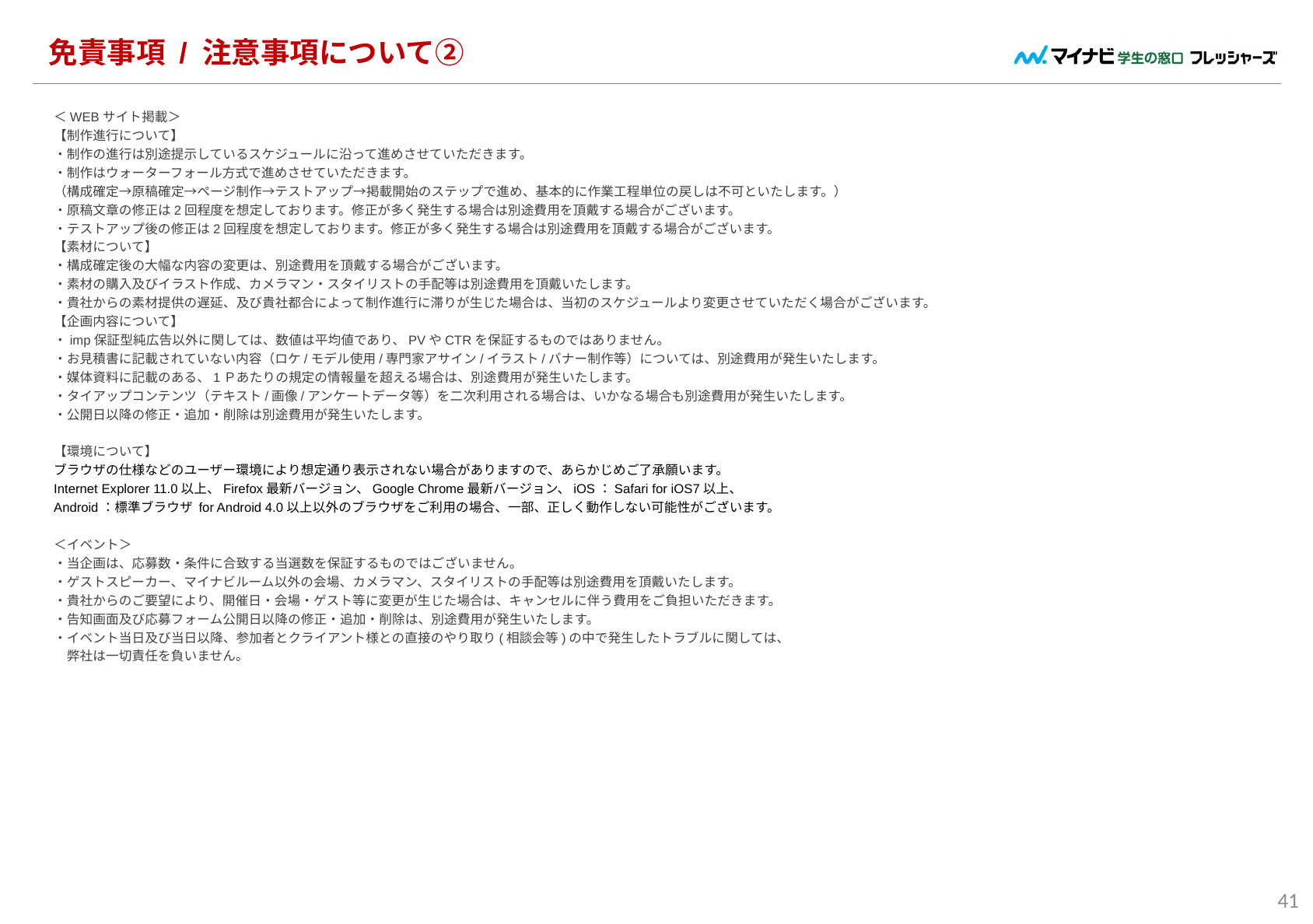

# 免責事項 / 注意事項について②
＜WEBサイト掲載＞
【制作進行について】
・制作の進行は別途提示しているスケジュールに沿って進めさせていただきます。
・制作はウォーターフォール方式で進めさせていただきます。
（構成確定→原稿確定→ページ制作→テストアップ→掲載開始のステップで進め、基本的に作業工程単位の戻しは不可といたします。）
・原稿文章の修正は2回程度を想定しております。修正が多く発生する場合は別途費用を頂戴する場合がございます。
・テストアップ後の修正は2回程度を想定しております。修正が多く発生する場合は別途費用を頂戴する場合がございます。
【素材について】
・構成確定後の大幅な内容の変更は、別途費用を頂戴する場合がございます。
・素材の購入及びイラスト作成、カメラマン・スタイリストの手配等は別途費用を頂戴いたします。
・貴社からの素材提供の遅延、及び貴社都合によって制作進行に滞りが生じた場合は、当初のスケジュールより変更させていただく場合がございます。
【企画内容について】
・imp保証型純広告以外に関しては、数値は平均値であり、PVやCTRを保証するものではありません。
・お見積書に記載されていない内容（ロケ/モデル使用/専門家アサイン/イラスト/バナー制作等）については、別途費用が発生いたします。
・媒体資料に記載のある、1Ｐあたりの規定の情報量を超える場合は、別途費用が発生いたします。
・タイアップコンテンツ（テキスト/画像/アンケートデータ等）を二次利用される場合は、いかなる場合も別途費用が発生いたします。
・公開日以降の修正・追加・削除は別途費用が発生いたします。

【環境について】
ブラウザの仕様などのユーザー環境により想定通り表示されない場合がありますので、あらかじめご了承願います。
Internet Explorer 11.0以上、Firefox最新バージョン、Google Chrome最新バージョン、iOS：Safari for iOS7以上、
Android：標準ブラウザ for Android 4.0以上以外のブラウザをご利用の場合、一部、正しく動作しない可能性がございます。

＜イベント＞
・当企画は、応募数・条件に合致する当選数を保証するものではございません。
・ゲストスピーカー、マイナビルーム以外の会場、カメラマン、スタイリストの手配等は別途費用を頂戴いたします。
・貴社からのご要望により、開催日・会場・ゲスト等に変更が生じた場合は、キャンセルに伴う費用をご負担いただきます。
・告知画面及び応募フォーム公開日以降の修正・追加・削除は、別途費用が発生いたします。
・イベント当日及び当日以降、参加者とクライアント様との直接のやり取り(相談会等)の中で発生したトラブルに関しては、
　弊社は一切責任を負いません。

41